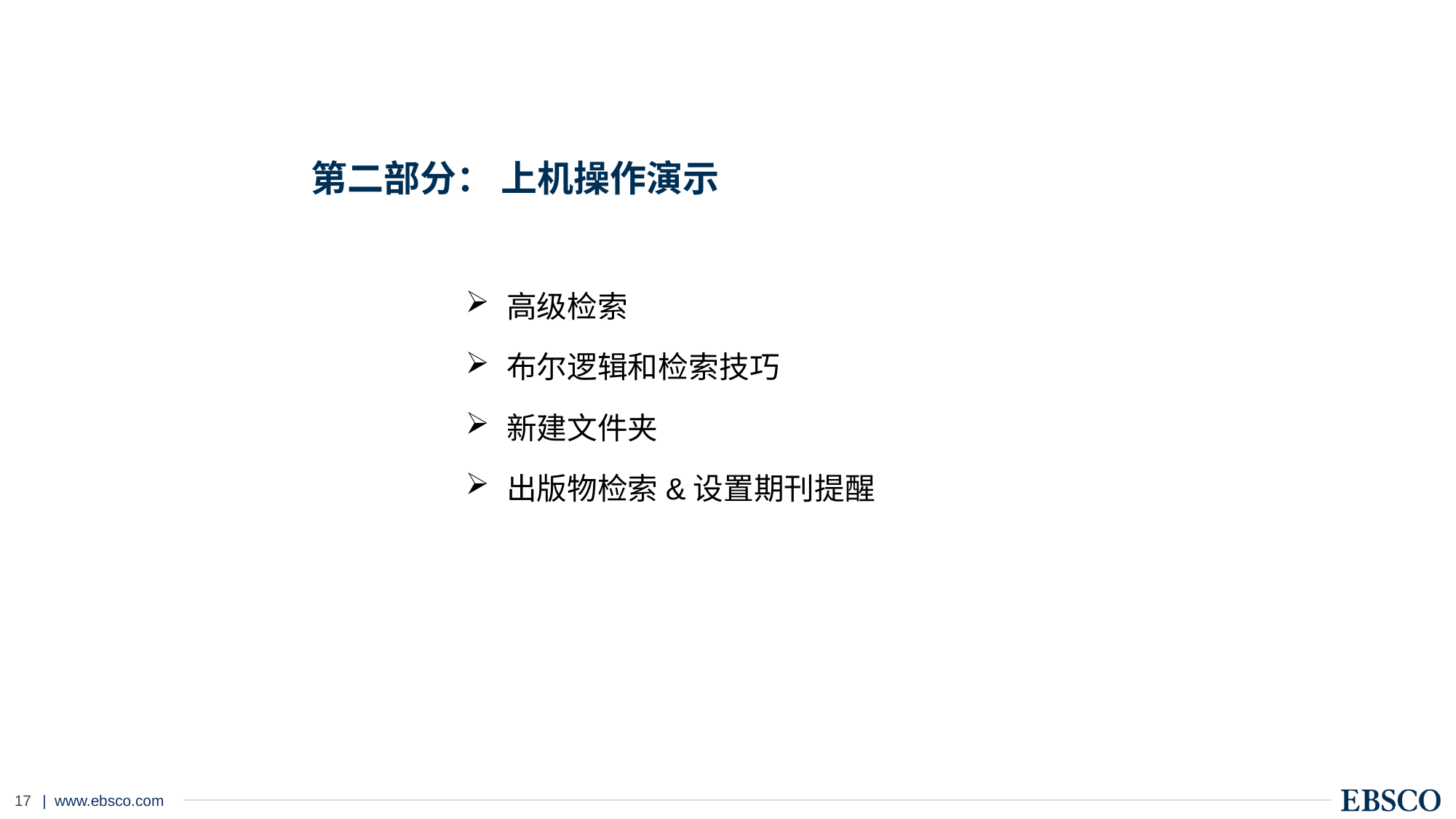

# 第二部分： 上机操作演示
高级检索
布尔逻辑和检索技巧
新建文件夹
出版物检索&设置期刊提醒